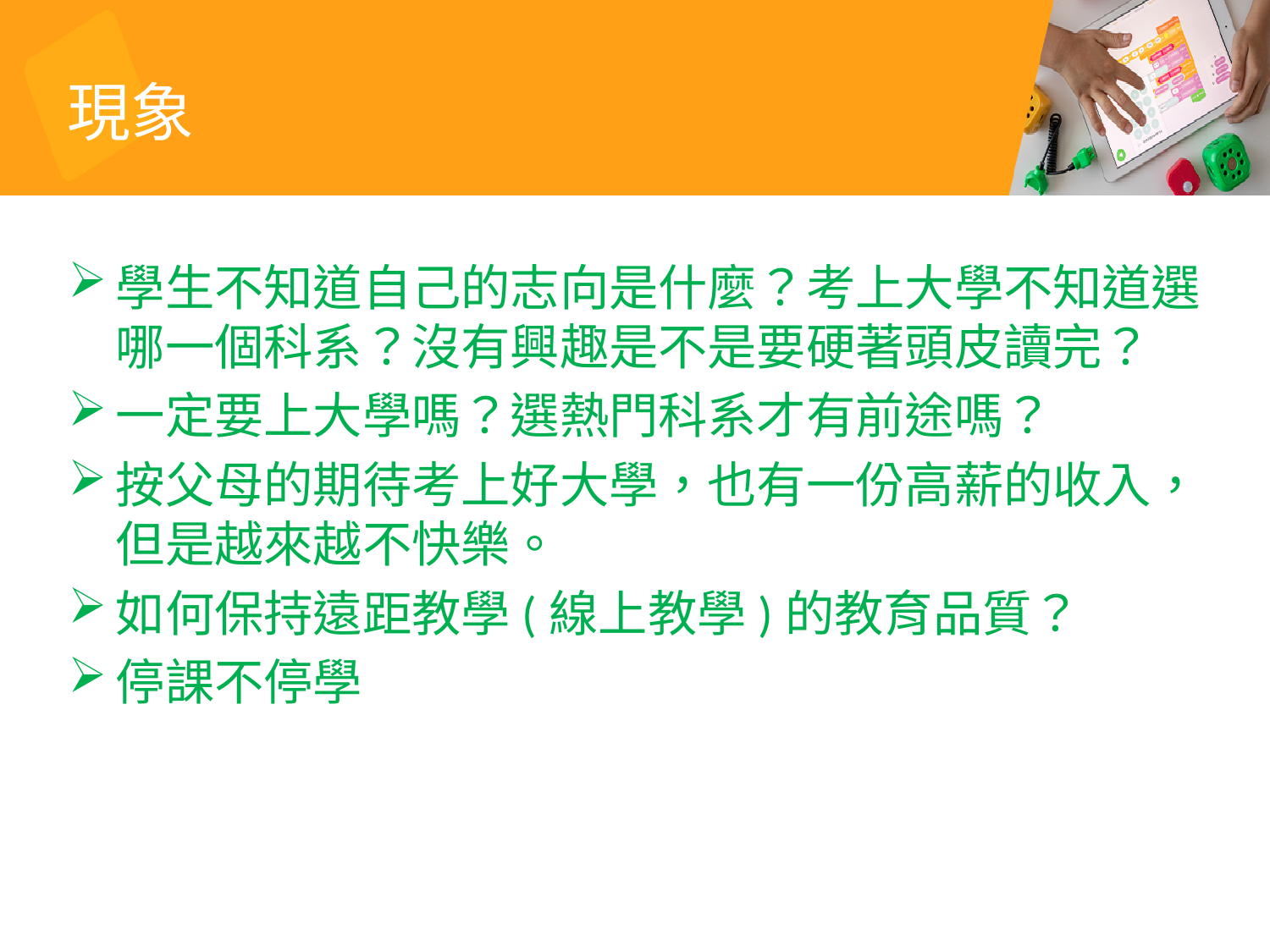

# 現象
學生不知道自己的志向是什麼？考上大學不知道選哪一個科系？沒有興趣是不是要硬著頭皮讀完？
一定要上大學嗎？選熱門科系才有前途嗎？
按父母的期待考上好大學，也有一份高薪的收入，但是越來越不快樂。
如何保持遠距教學(線上教學)的教育品質？
停課不停學